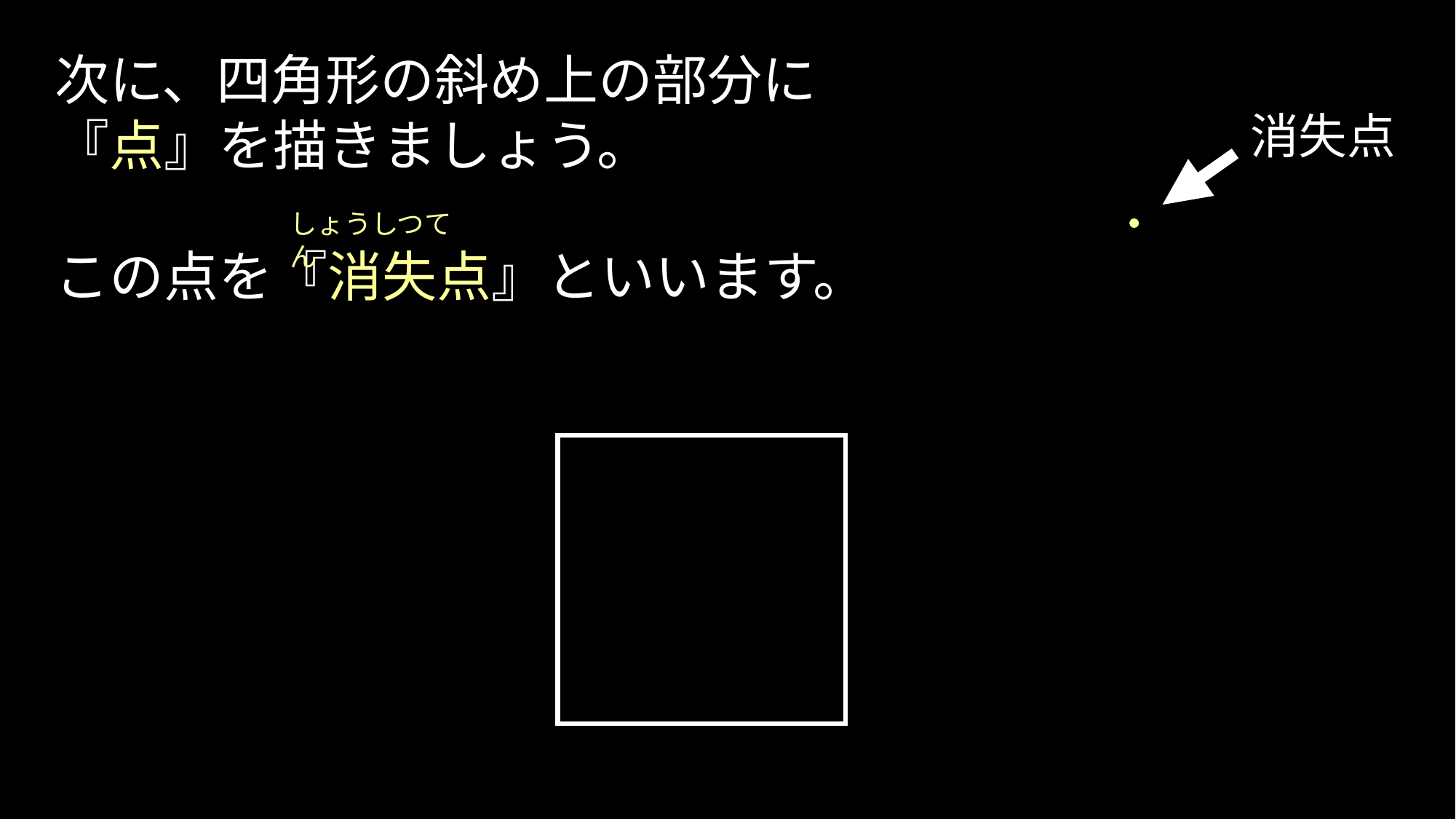

次に、四角形の斜め上の部分に
『点』を描きましょう。

この点を『消失点』といいます。
消失点

しょうしつてん